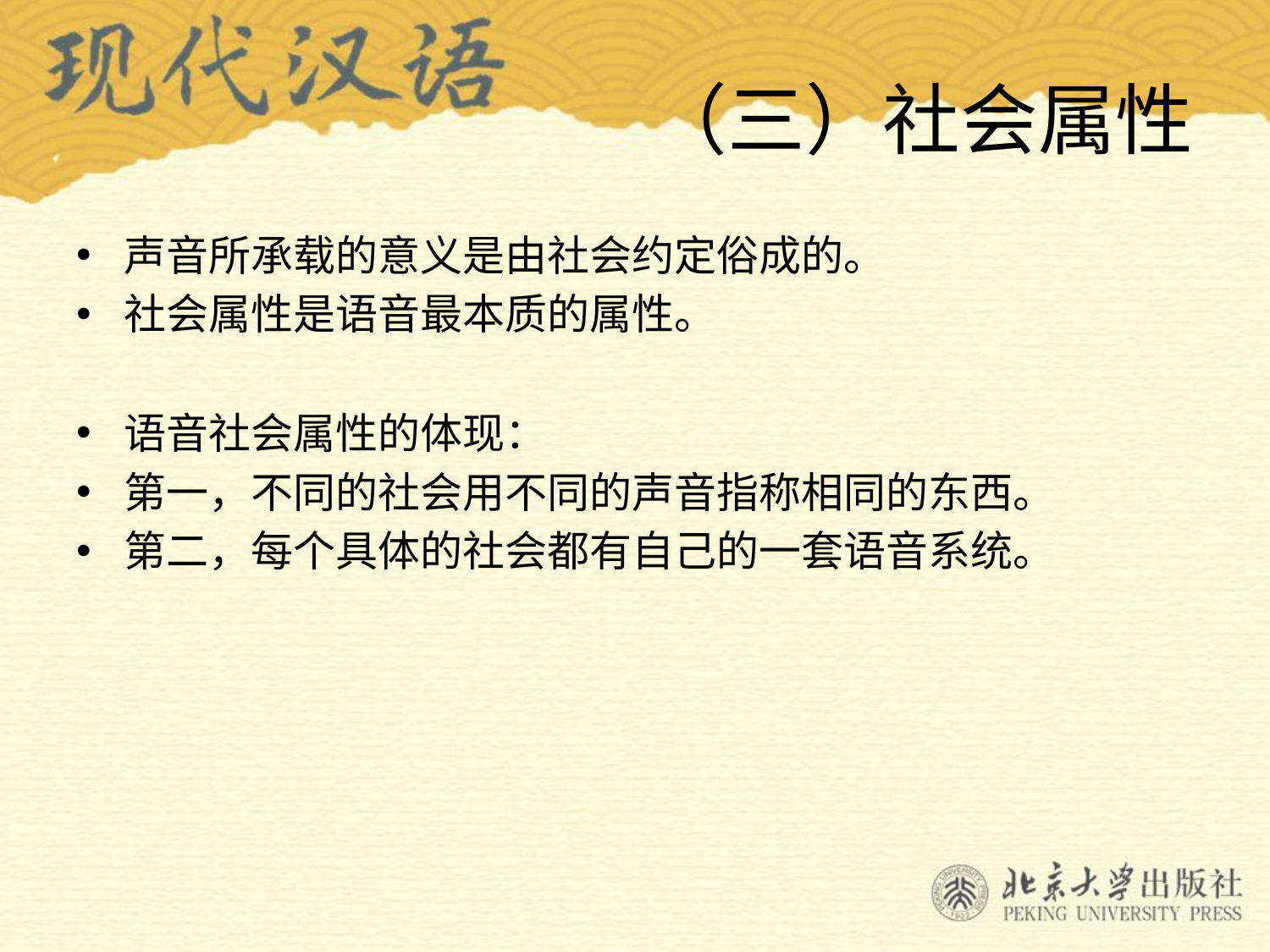

# （三）社会属性
声音所承载的意义是由社会约定俗成的。
社会属性是语音最本质的属性。

语音社会属性的体现：
第一，不同的社会用不同的声音指称相同的东西。
第二，每个具体的社会都有自己的一套语音系统。